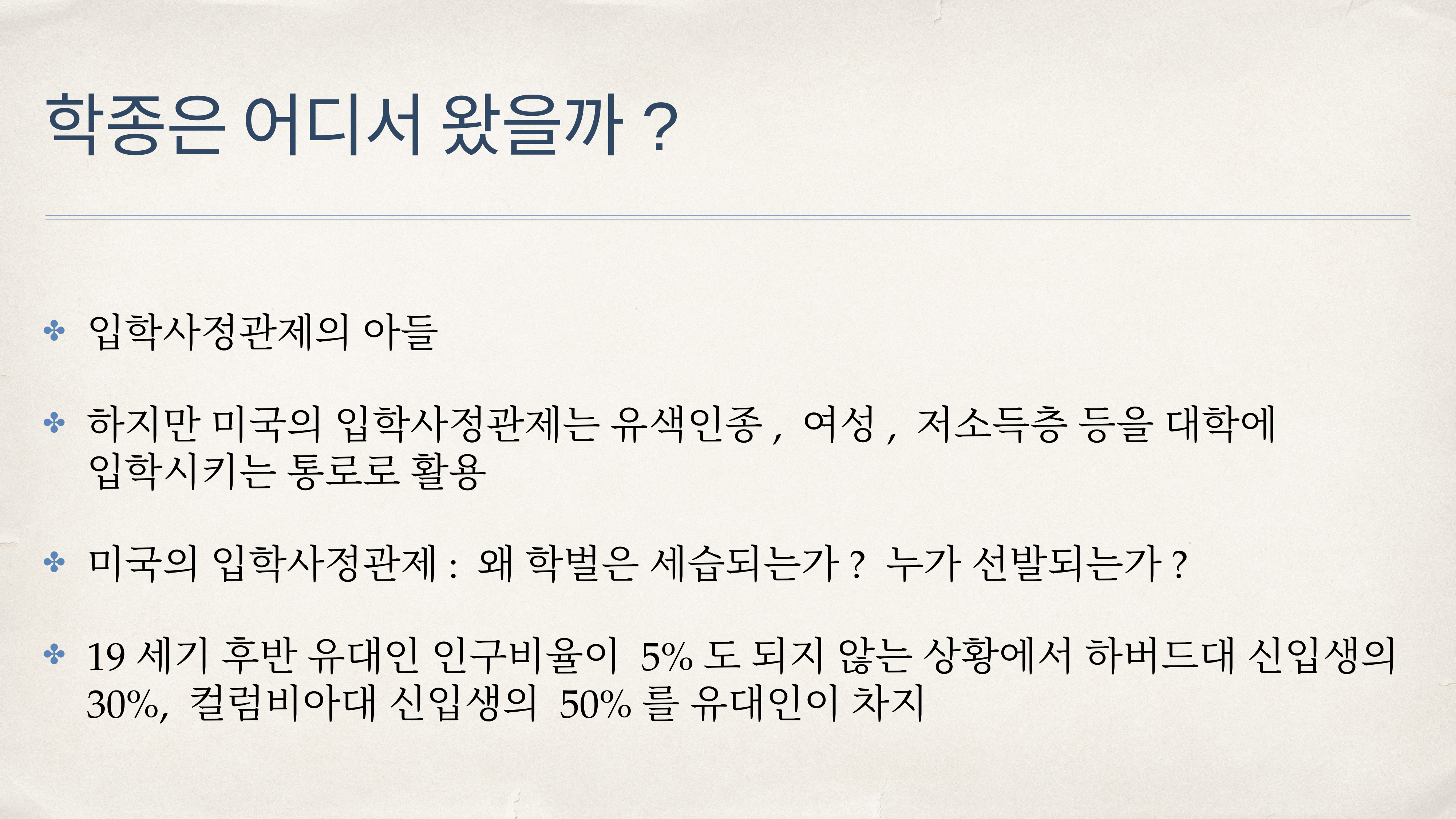

# 학종은 어디서 왔을까?
입학사정관제의 아들
하지만 미국의 입학사정관제는 유색인종, 여성, 저소득층 등을 대학에 입학시키는 통로로 활용
미국의 입학사정관제: 왜 학벌은 세습되는가? 누가 선발되는가?
19세기 후반 유대인 인구비율이 5%도 되지 않는 상황에서 하버드대 신입생의 30%, 컬럼비아대 신입생의 50%를 유대인이 차지